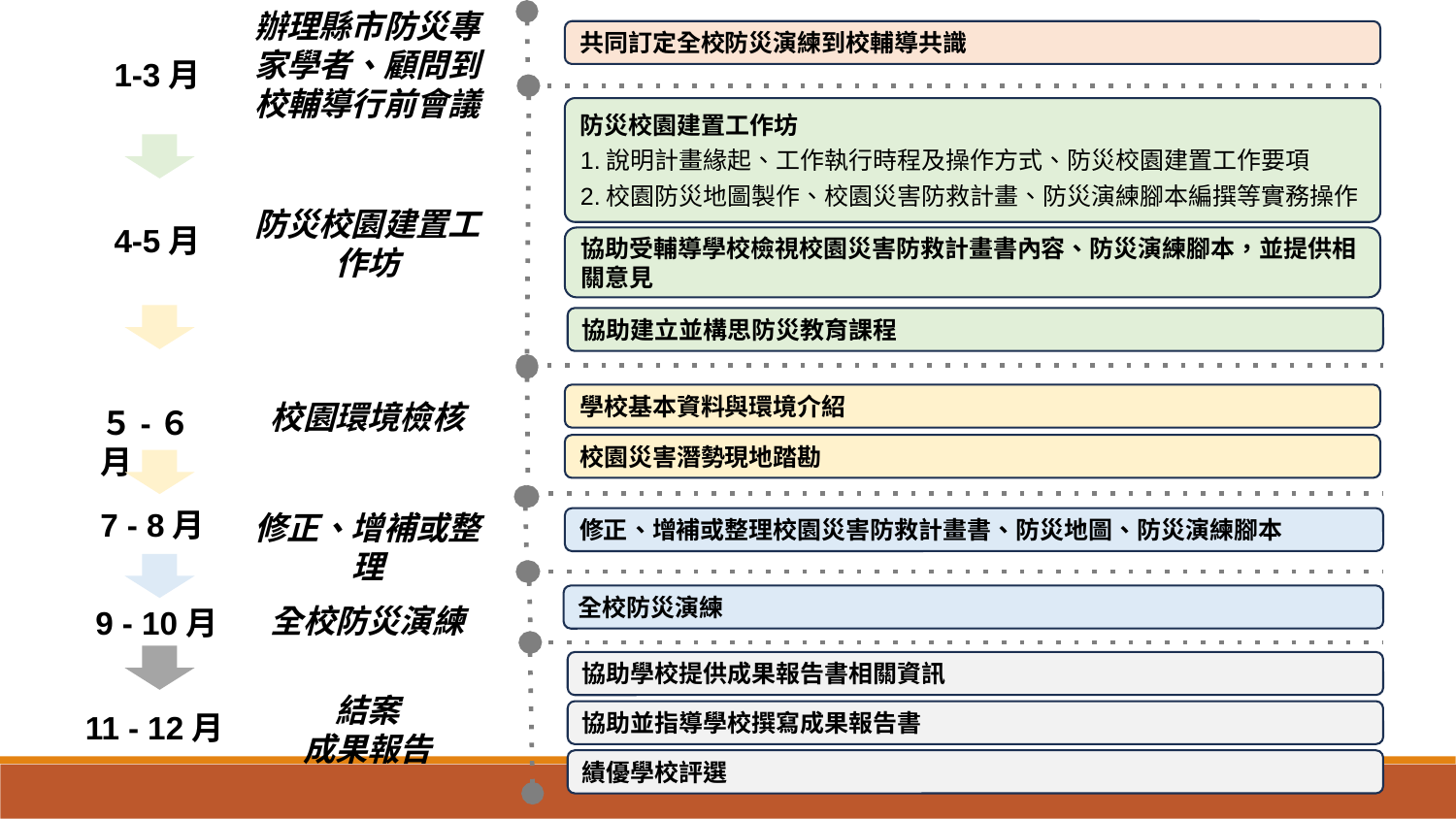

辦理縣市防災專家學者、顧問到校輔導行前會議
共同訂定全校防災演練到校輔導共識
1-3月
防災校園建置工作坊
1.說明計畫緣起、工作執行時程及操作方式、防災校園建置工作要項
2.校園防災地圖製作、校園災害防救計畫、防災演練腳本編撰等實務操作

防災校園建置工作坊
4-5月
協助受輔導學校檢視校園災害防救計畫書內容、防災演練腳本，並提供相關意見

協助建立並構思防災教育課程
學校基本資料與環境介紹
校園環境檢核
５-６月
校園災害潛勢現地踏勘

7 - 8月
修正、增補或整理
修正、增補或整理校園災害防救計畫書、防災地圖、防災演練腳本

全校防災演練
全校防災演練
9 - 10月

協助學校提供成果報告書相關資訊
結案
成果報告
11 - 12月
協助並指導學校撰寫成果報告書
績優學校評選